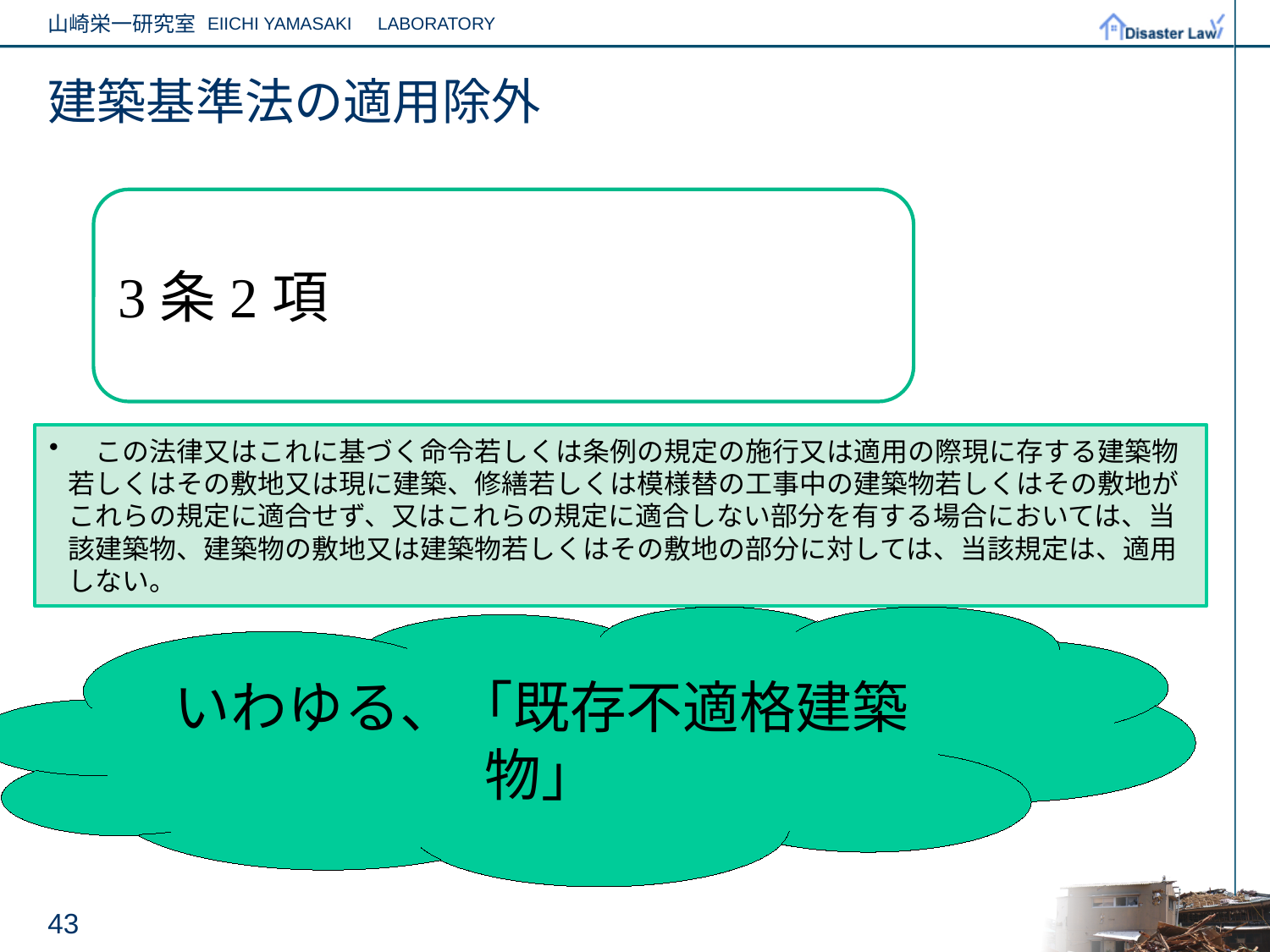

# 建築基準法の適用除外
3条2項
　この法律又はこれに基づく命令若しくは条例の規定の施行又は適用の際現に存する建築物若しくはその敷地又は現に建築、修繕若しくは模様替の工事中の建築物若しくはその敷地がこれらの規定に適合せず、又はこれらの規定に適合しない部分を有する場合においては、当該建築物、建築物の敷地又は建築物若しくはその敷地の部分に対しては、当該規定は、適用しない。
いわゆる、「既存不適格建築物」
43